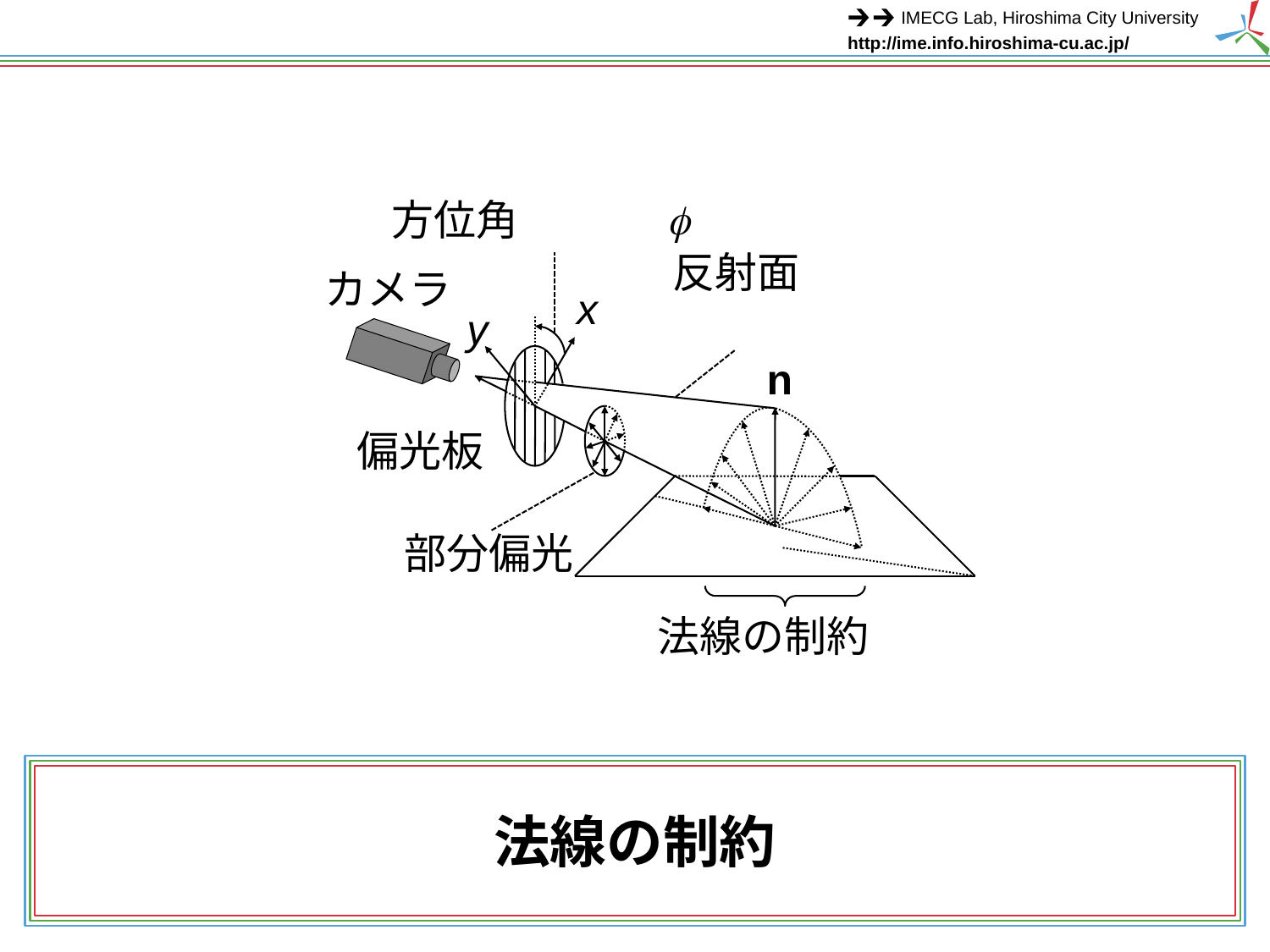

φ
方位角
反射面
カメラ
x
y

n

偏光板

部分偏光
法線の制約
# 法線の制約